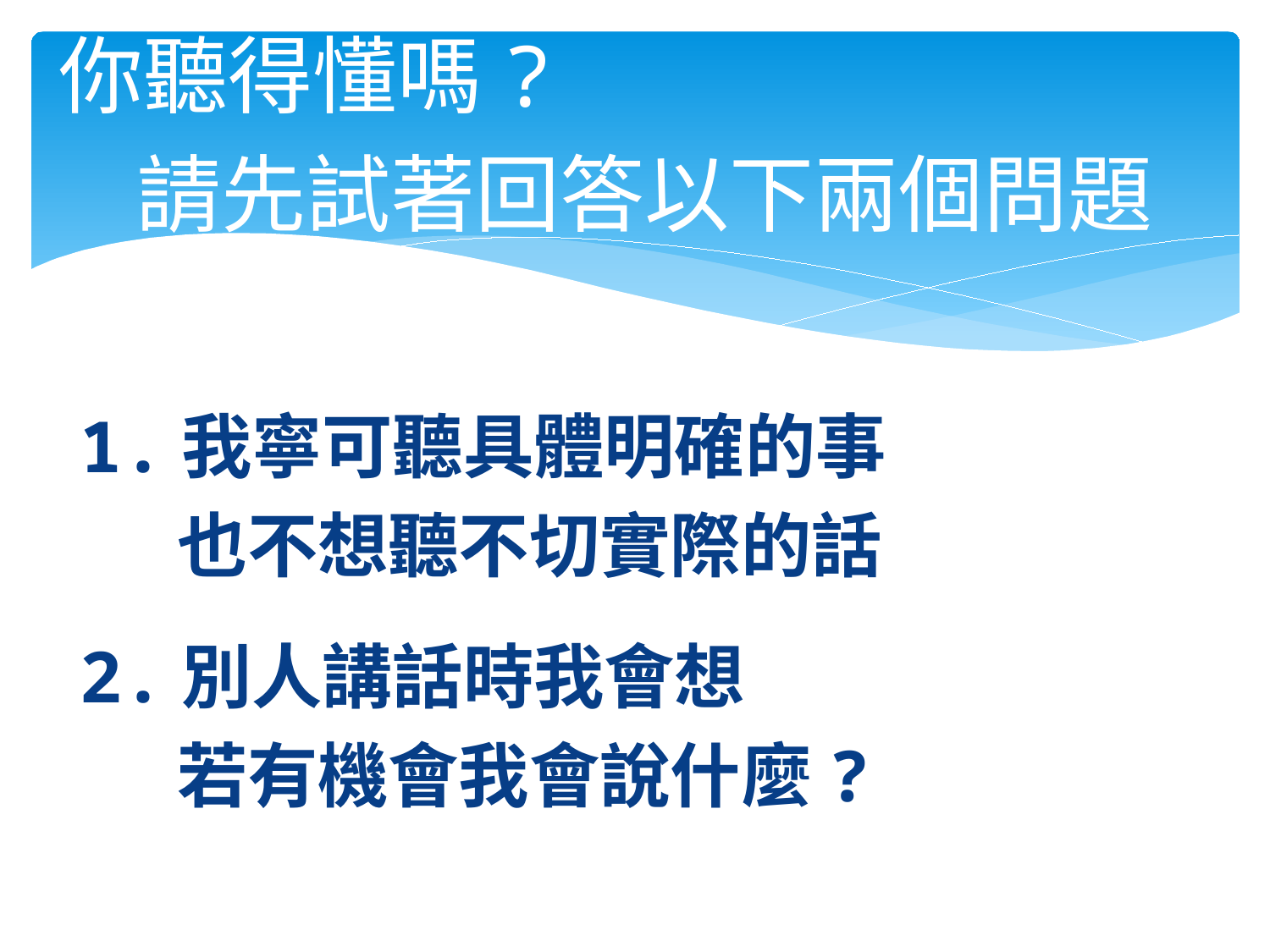

你聽得懂嗎?
   請先試著回答以下兩個問題
1.我寧可聽具體明確的事
     也不想聽不切實際的話
2.別人講話時我會想
     若有機會我會說什麼?